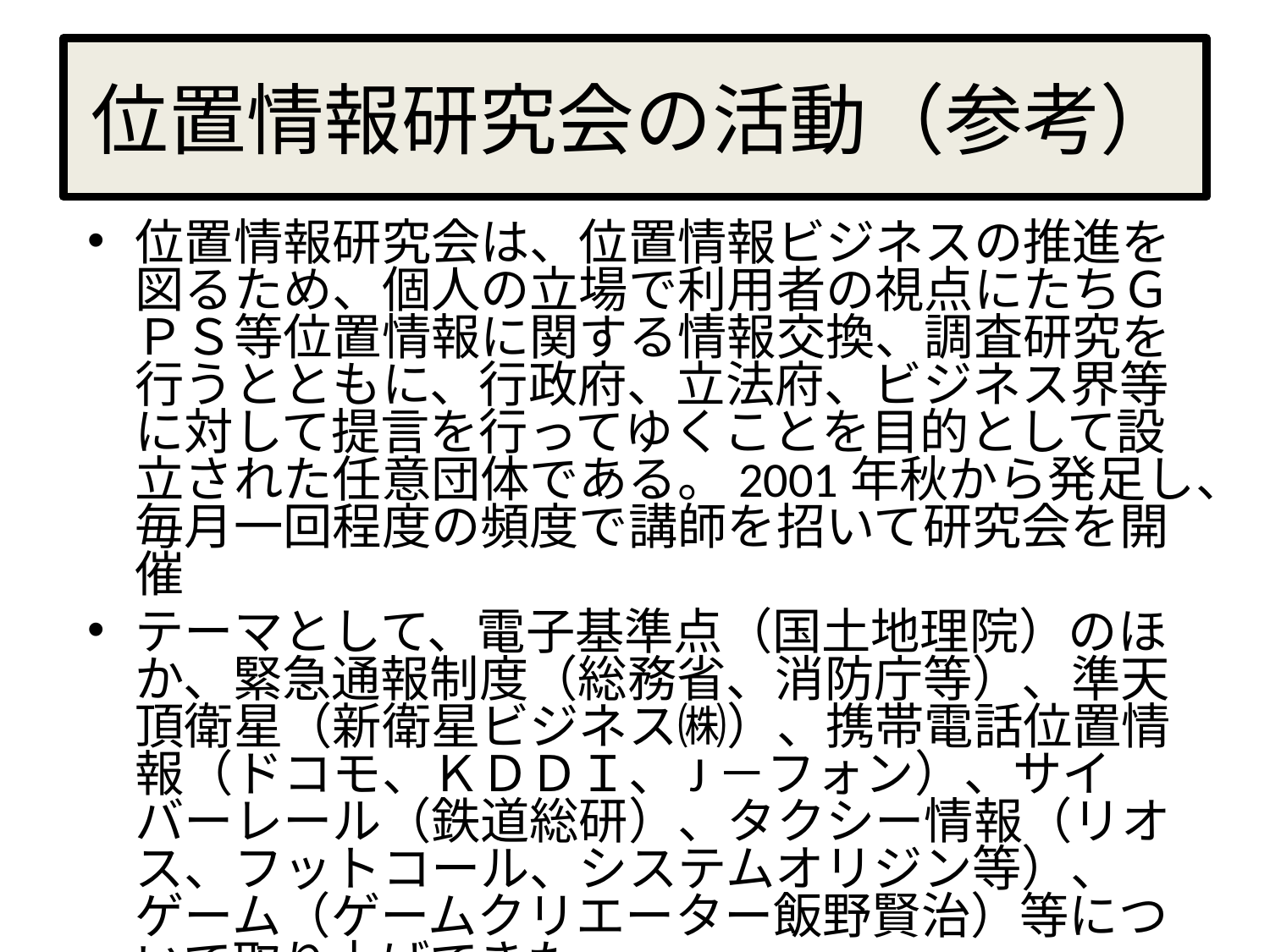

# 位置情報研究会の活動（参考）
位置情報研究会は、位置情報ビジネスの推進を図るため、個人の立場で利用者の視点にたちＧＰＳ等位置情報に関する情報交換、調査研究を行うとともに、行政府、立法府、ビジネス界等に対して提言を行ってゆくことを目的として設立された任意団体である。2001年秋から発足し、毎月一回程度の頻度で講師を招いて研究会を開催
テーマとして、電子基準点（国土地理院）のほか、緊急通報制度（総務省、消防庁等）、準天頂衛星（新衛星ビジネス㈱）、携帯電話位置情報（ドコモ、ＫＤＤＩ、J－フォン）、サイバーレール（鉄道総研）、タクシー情報（リオス、フットコール、システムオリジン等）、ゲーム（ゲームクリエーター飯野賢治）等について取り上げてきた。